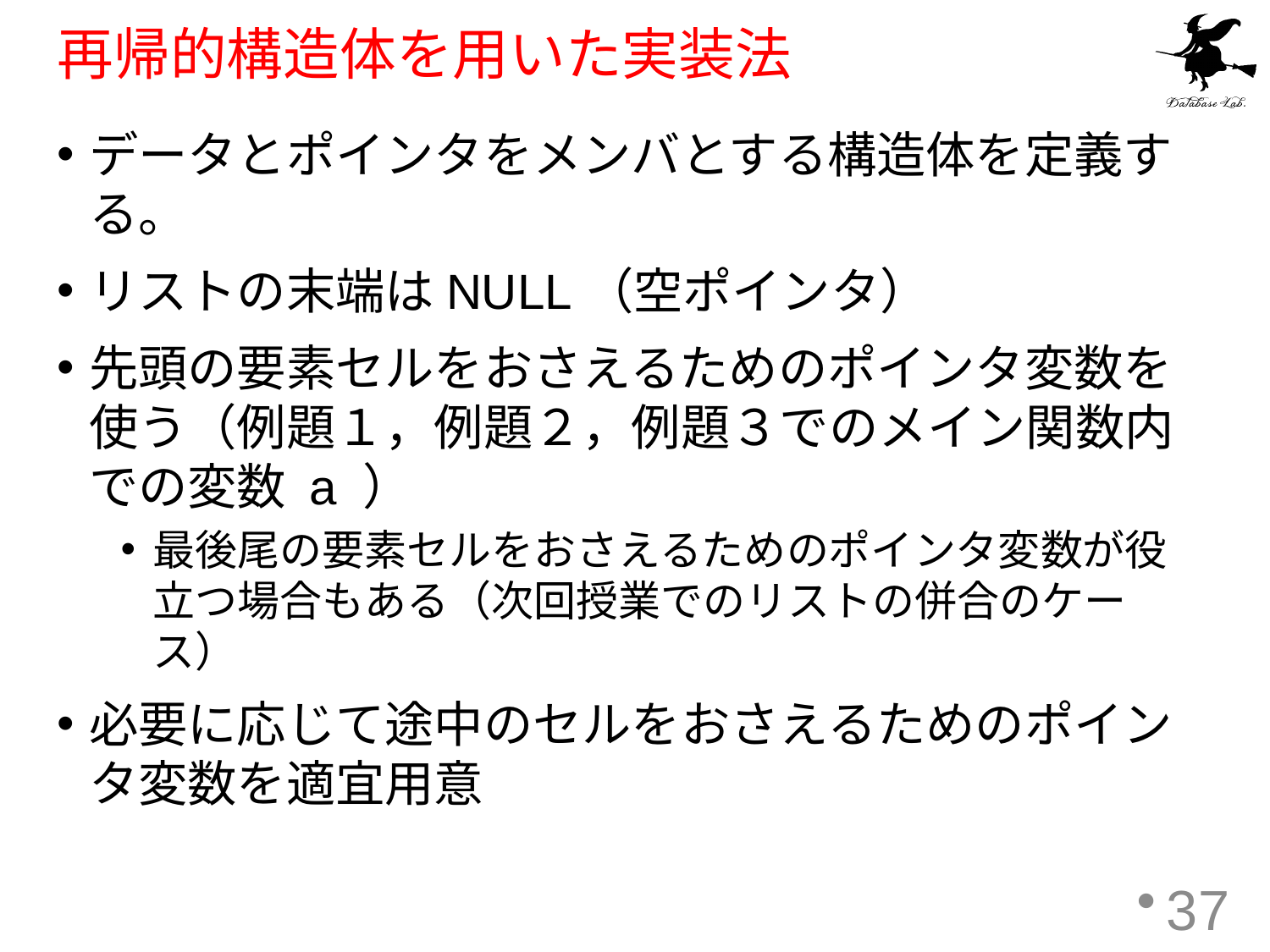

# 再帰的構造体を用いた実装法
データとポインタをメンバとする構造体を定義する。
リストの末端はNULL（空ポインタ）
先頭の要素セルをおさえるためのポインタ変数を使う（例題１，例題２，例題３でのメイン関数内での変数 a ）
最後尾の要素セルをおさえるためのポインタ変数が役立つ場合もある（次回授業でのリストの併合のケース）
必要に応じて途中のセルをおさえるためのポインタ変数を適宜用意
37